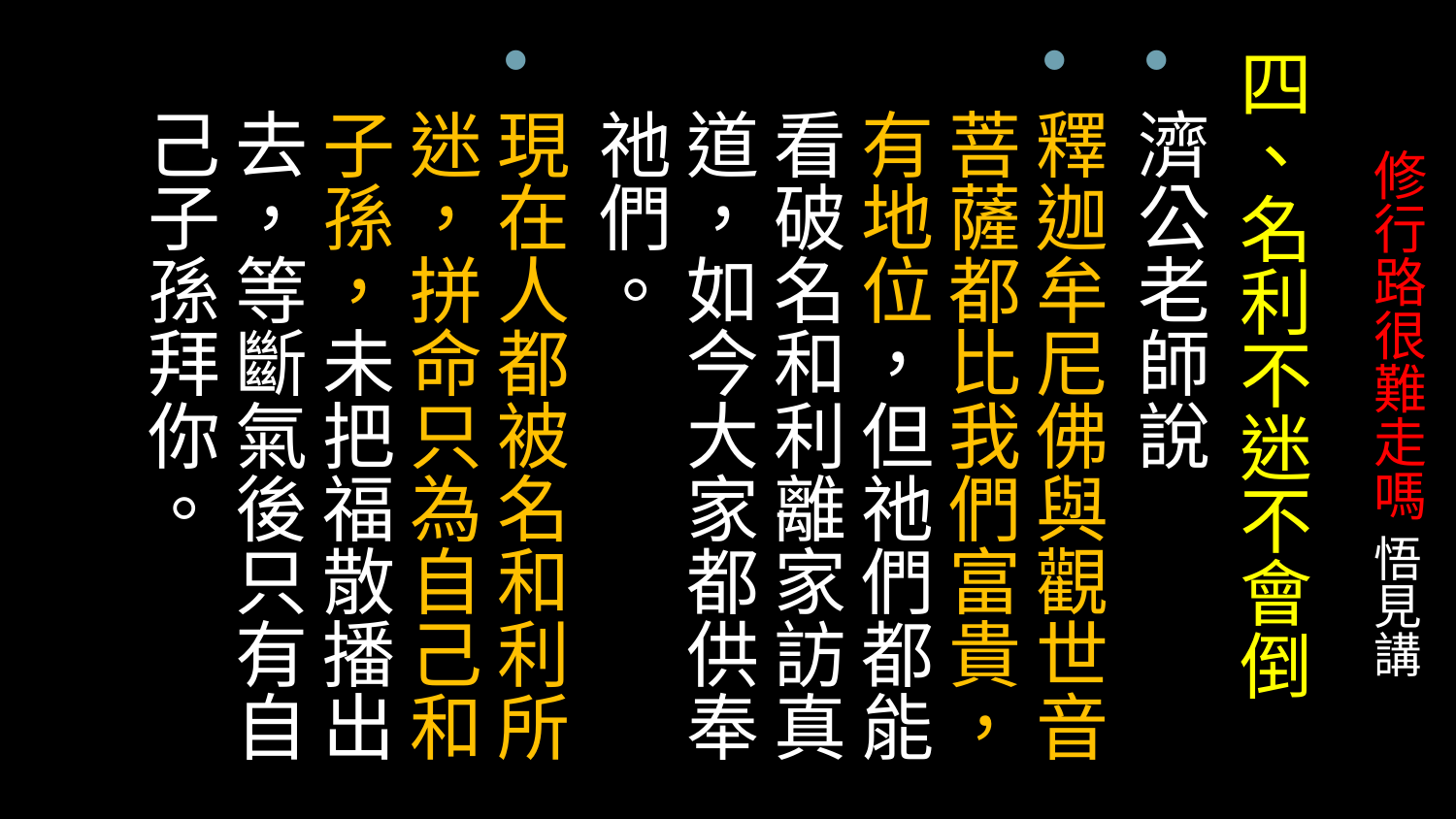

四、名利不迷不會倒
濟公老師說
釋迦牟尼佛與觀世音菩薩都比我們富貴，有地位，但祂們都能看破名和利離家訪真道，如今大家都供奉祂們。
現在人都被名和利所迷，拼命只為自己和子孫，未把福散播出去，等斷氣後只有自己子孫拜你。

# 修行路很難走嗎 悟見講